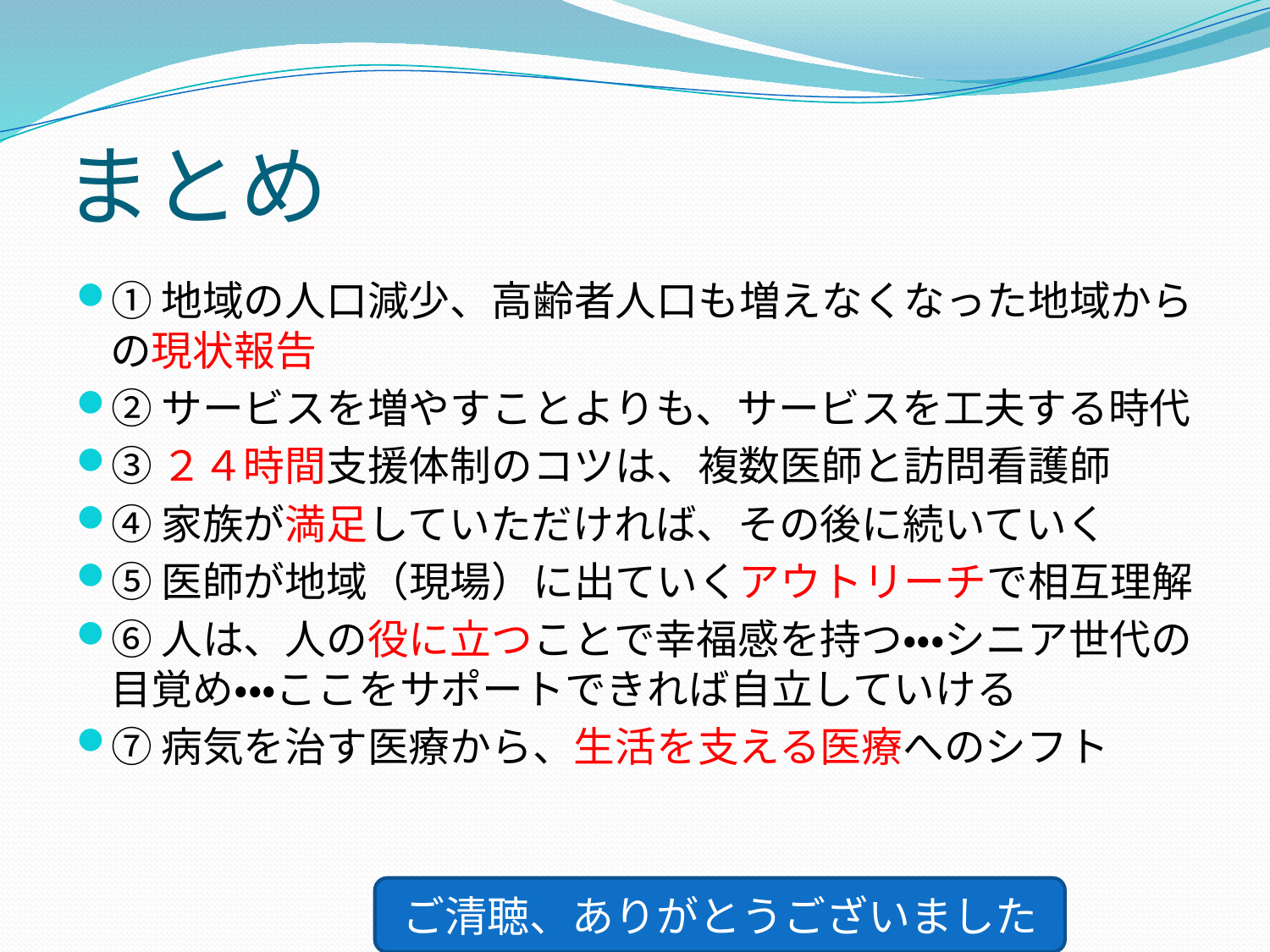

# まとめ
①地域の人口減少、高齢者人口も増えなくなった地域からの現状報告
②サービスを増やすことよりも、サービスを工夫する時代
③２４時間支援体制のコツは、複数医師と訪問看護師
④家族が満足していただければ、その後に続いていく
⑤医師が地域（現場）に出ていくアウトリーチで相互理解
⑥人は、人の役に立つことで幸福感を持つ・・・シニア世代の目覚め・・・ここをサポートできれば自立していける
⑦病気を治す医療から、生活を支える医療へのシフト
ご清聴、ありがとうございました